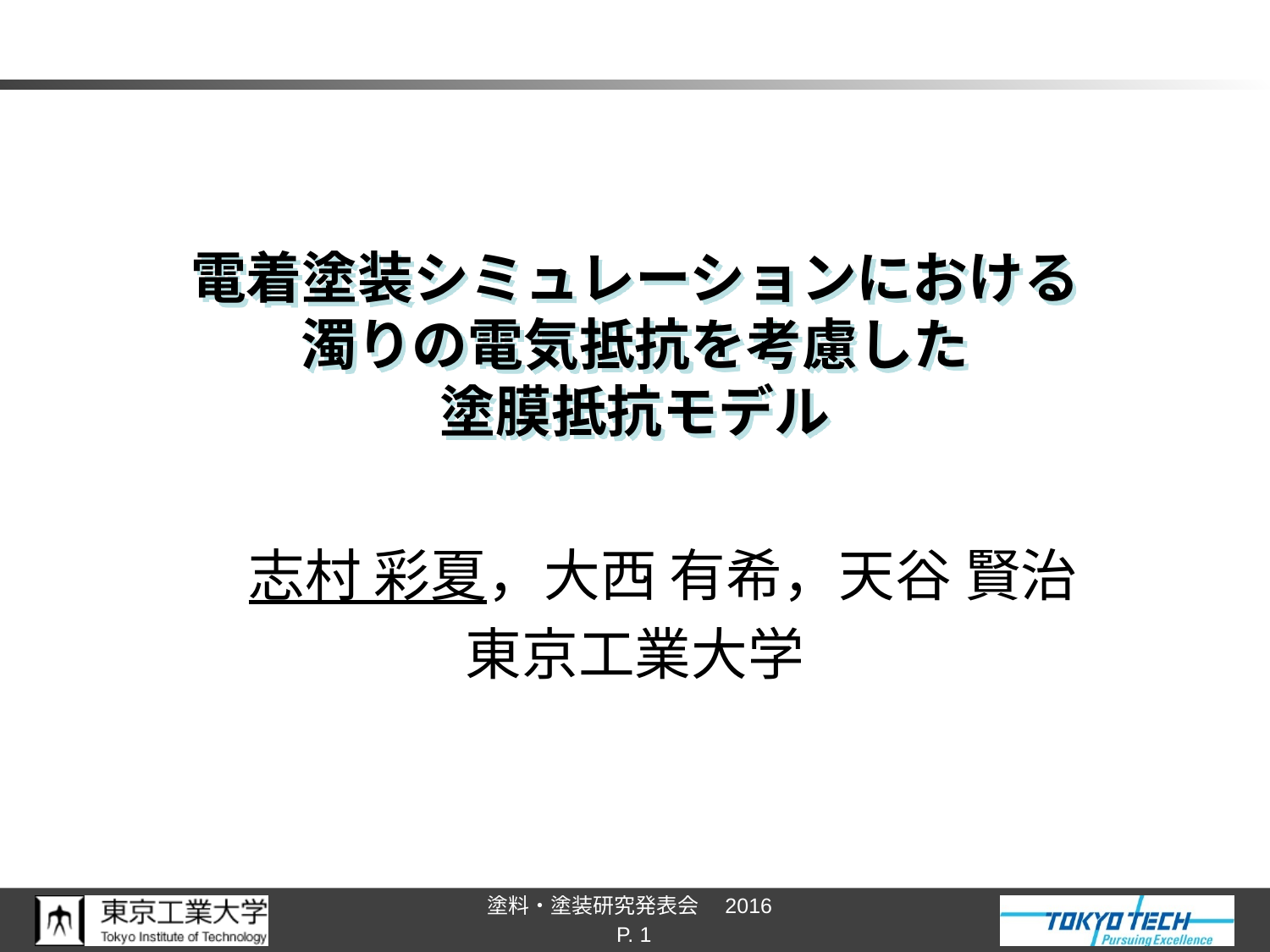

# 電着塗装シミュレーションにおける 濁りの電気抵抗を考慮した 塗膜抵抗モデル
　志村 彩夏，大西 有希，天谷 賢治
東京工業大学
P. 1